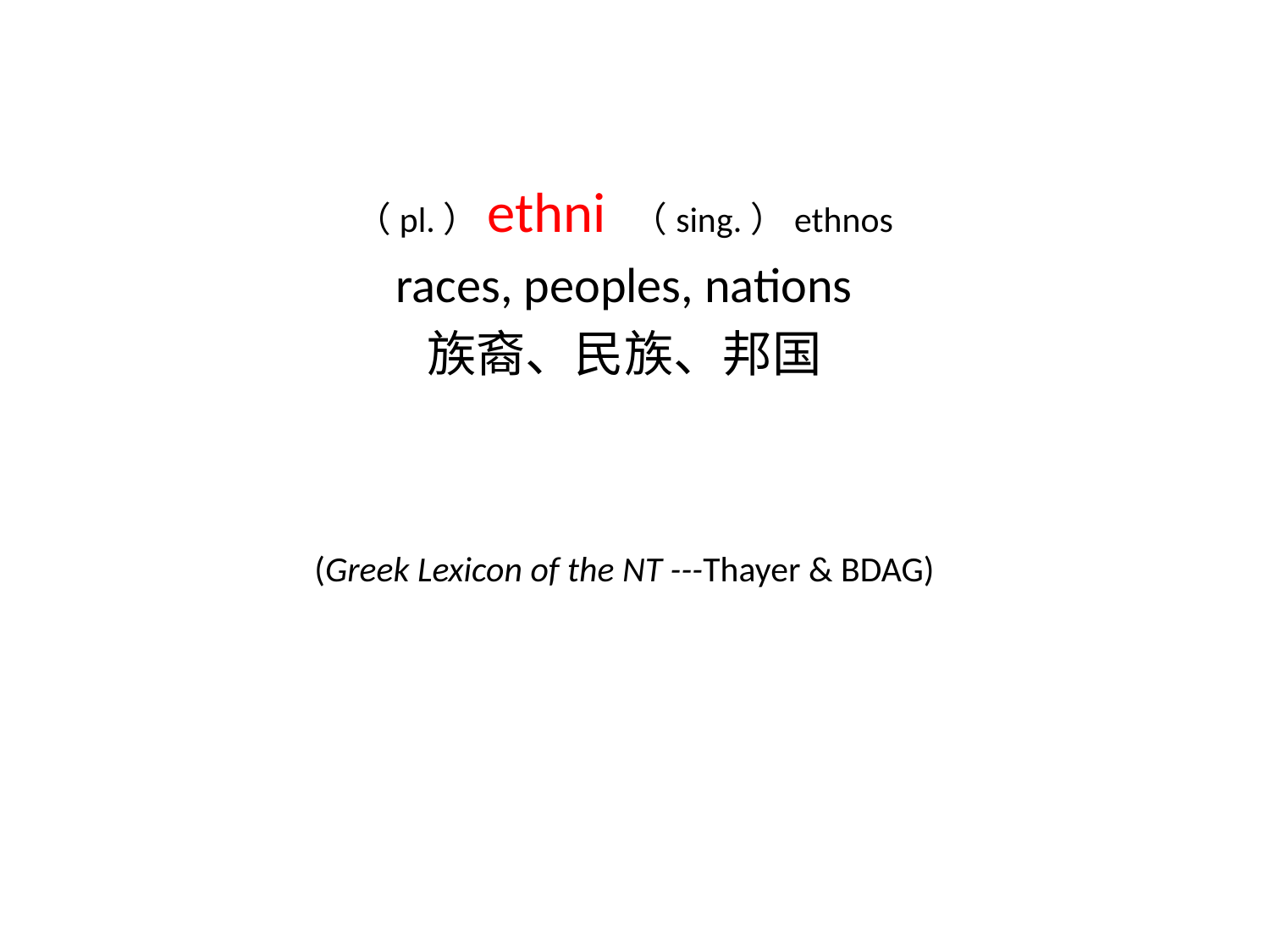

（pl.）ethni （sing.）ethnos
races, peoples, nations
族裔、民族、邦国

(Greek Lexicon of the NT ---Thayer & BDAG)